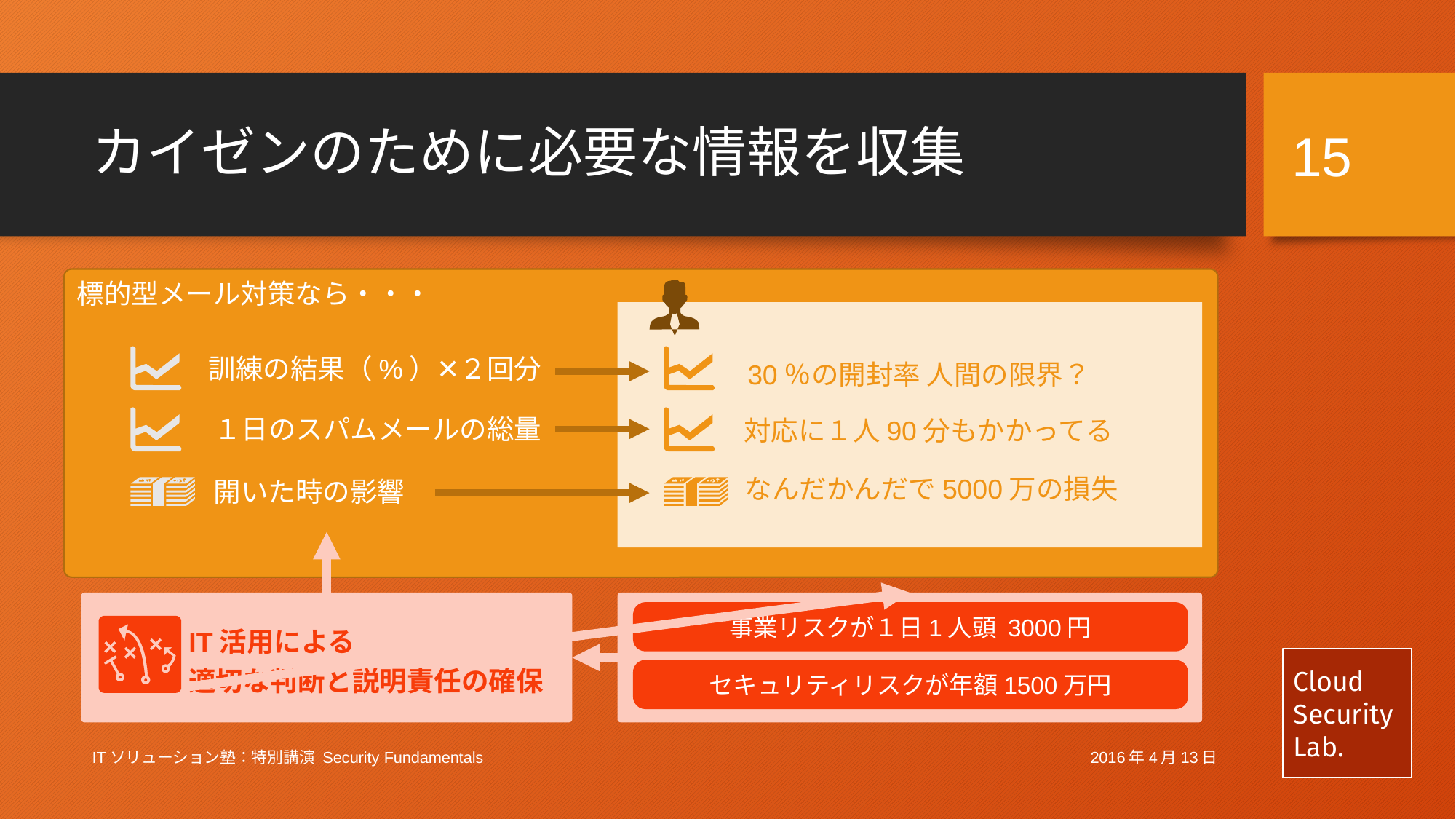

15
# カイゼンのために必要な情報を収集
標的型メール対策なら・・・

訓練の結果（%）✕２回分

30％の開封率 人間の限界？
１日のスパムメールの総量

対応に１人90分もかかってる
なんだかんだで5000万の損失
開いた時の影響

IT活用による
適切な判断と説明責任の確保

事業リスクが１日1人頭 3000円

セキュリティリスクが年額1500万円
2016年4月13日
ITソリューション塾：特別講演 Security Fundamentals